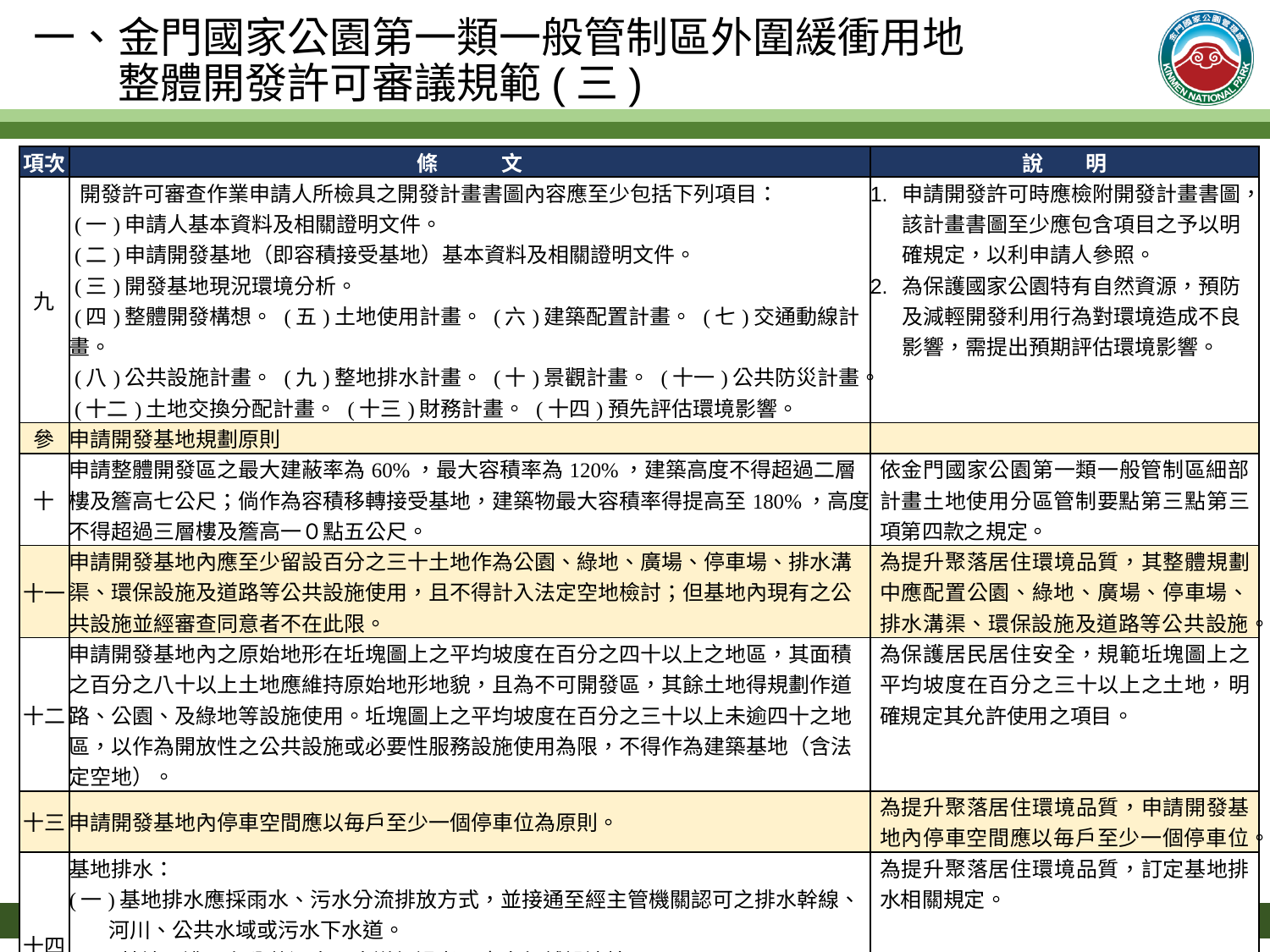

一、金門國家公園第一類一般管制區外圍緩衝用地
　　整體開發許可審議規範(三)
| 項次 | 條　　　文 | 說　　明 |
| --- | --- | --- |
| 九 | 開發許可審查作業申請人所檢具之開發計畫書圖內容應至少包括下列項目： (一)申請人基本資料及相關證明文件。 (二)申請開發基地（即容積接受基地）基本資料及相關證明文件。 (三)開發基地現況環境分析。 (四)整體開發構想。 (五)土地使用計畫。 (六)建築配置計畫。 (七)交通動線計畫。 (八)公共設施計畫。 (九)整地排水計畫。 (十)景觀計畫。 (十一)公共防災計畫。 (十二)土地交換分配計畫。 (十三)財務計畫。 (十四)預先評估環境影響。 | 申請開發許可時應檢附開發計畫書圖，該計畫書圖至少應包含項目之予以明確規定，以利申請人參照。 為保護國家公園特有自然資源，預防及減輕開發利用行為對環境造成不良影響，需提出預期評估環境影響。 |
| 參 | 申請開發基地規劃原則 |  |
| 十 | 申請整體開發區之最大建蔽率為60%，最大容積率為120%，建築高度不得超過二層樓及簷高七公尺；倘作為容積移轉接受基地，建築物最大容積率得提高至180%，高度不得超過三層樓及簷高一０點五公尺。 | 依金門國家公園第一類一般管制區細部計畫土地使用分區管制要點第三點第三項第四款之規定。 |
| 十一 | 申請開發基地內應至少留設百分之三十土地作為公園、綠地、廣場、停車場、排水溝渠、環保設施及道路等公共設施使用，且不得計入法定空地檢討；但基地內現有之公共設施並經審查同意者不在此限。 | 為提升聚落居住環境品質，其整體規劃中應配置公園、綠地、廣場、停車場、排水溝渠、環保設施及道路等公共設施。 |
| 十二 | 申請開發基地內之原始地形在坵塊圖上之平均坡度在百分之四十以上之地區，其面積之百分之八十以上土地應維持原始地形地貌，且為不可開發區，其餘土地得規劃作道路、公園、及綠地等設施使用。坵塊圖上之平均坡度在百分之三十以上未逾四十之地區，以作為開放性之公共設施或必要性服務設施使用為限，不得作為建築基地（含法定空地）。 | 為保護居民居住安全，規範坵塊圖上之平均坡度在百分之三十以上之土地，明確規定其允許使用之項目。 |
| 十三 | 申請開發基地內停車空間應以毎戶至少一個停車位為原則。 | 為提升聚落居住環境品質，申請開發基地內停車空間應以毎戶至少一個停車位。 |
| 十四 | 基地排水： (一)基地排水應採雨水、污水分流排放方式，並接通至經主管機關認可之排水幹線、河川、公共水域或污水下水道。 (二)基地周遭已有公共污水下水道經過者，應自行舖設連接。 (三)基地排水設施應合理規劃設計，原則依實際情況並經審議許可設置之。 (四)基地排水設施倘留經公眾使用之空地，應以適當之暗溝或加蓋處理。 | 為提升聚落居住環境品質，訂定基地排水相關規定。 |
28